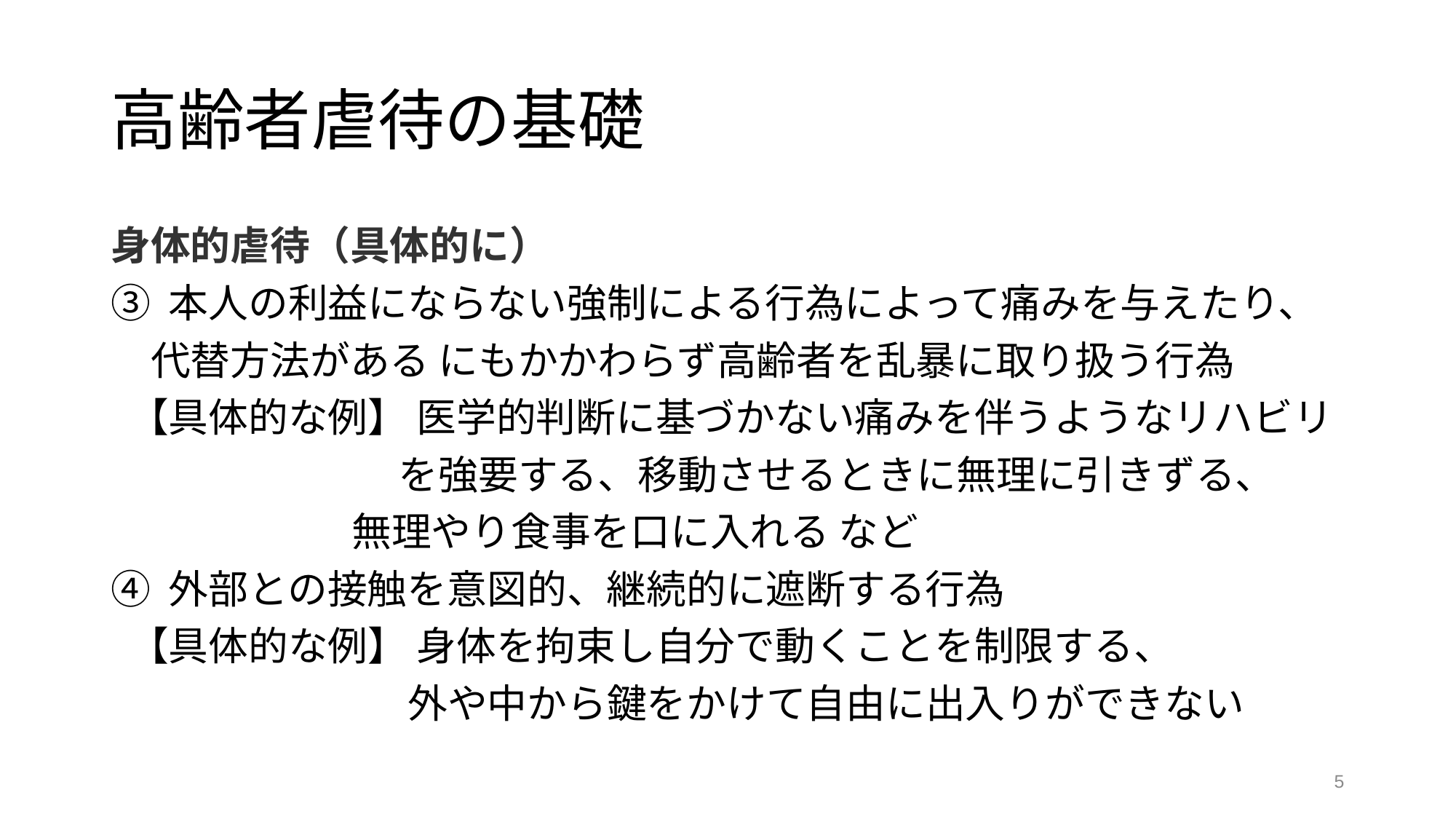

# 高齢者虐待の基礎
身体的虐待（具体的に）
③ 本人の利益にならない強制による行為によって痛みを与えたり、
　代替方法がある にもかかわらず高齢者を乱暴に取り扱う行為
 【具体的な例】 医学的判断に基づかない痛みを伴うようなリハビリ
　　　　　　　 を強要する、移動させるときに無理に引きずる、
                          無理やり食事を口に入れる など
④ 外部との接触を意図的、継続的に遮断する行為
 【具体的な例】 身体を拘束し自分で動くことを制限する、
　　　　　　　  外や中から鍵をかけて自由に出入りができない
5